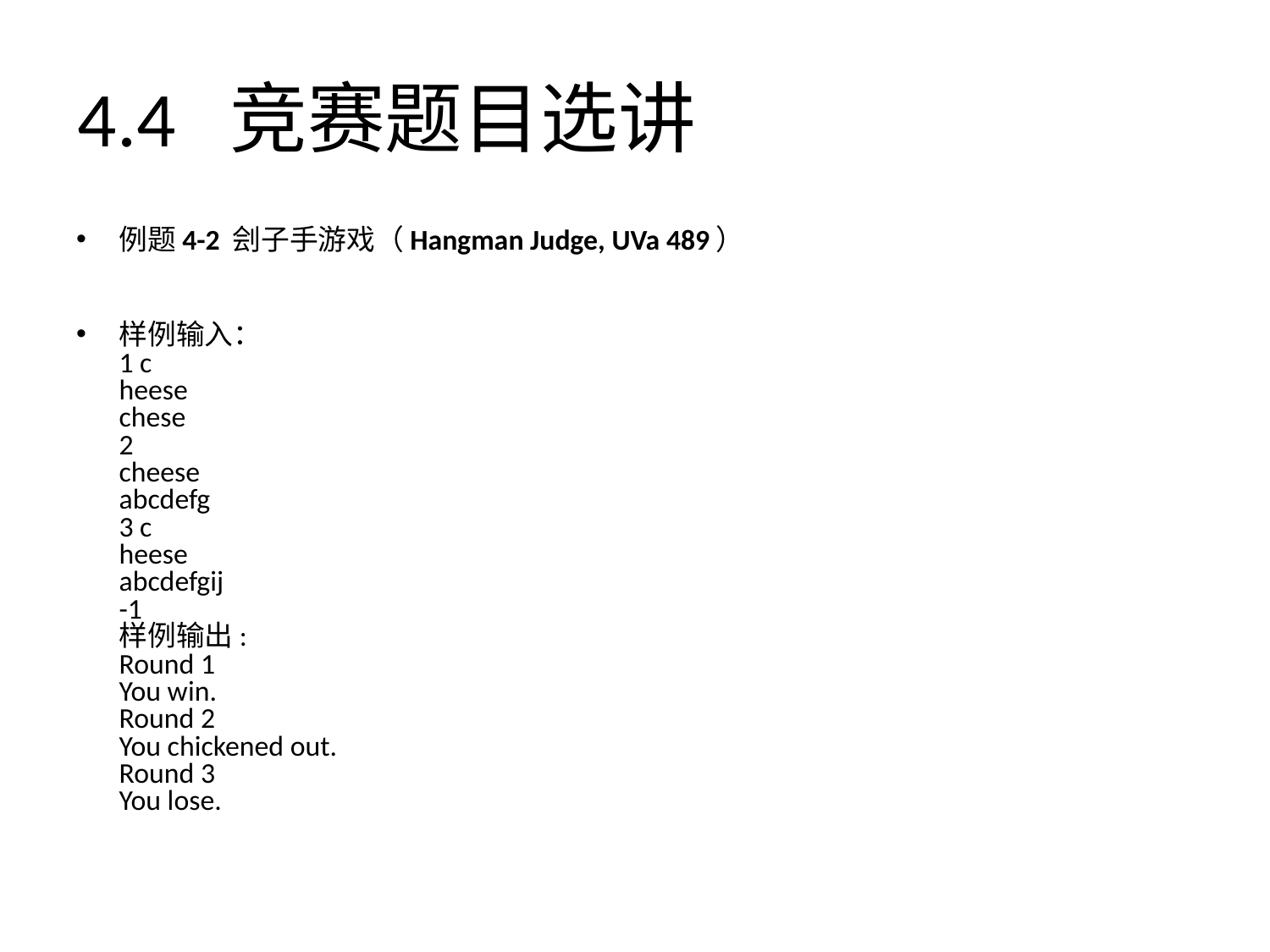

4.4  竞赛题目选讲
例题4-2 刽子手游戏（Hangman Judge, UVa 489）
样例输入：
1 c
heese
chese
2
cheese
abcdefg
3 c
heese
abcdefgij
-1
样例输出:
Round 1
You win.
Round 2
You chickened out.
Round 3
You lose.